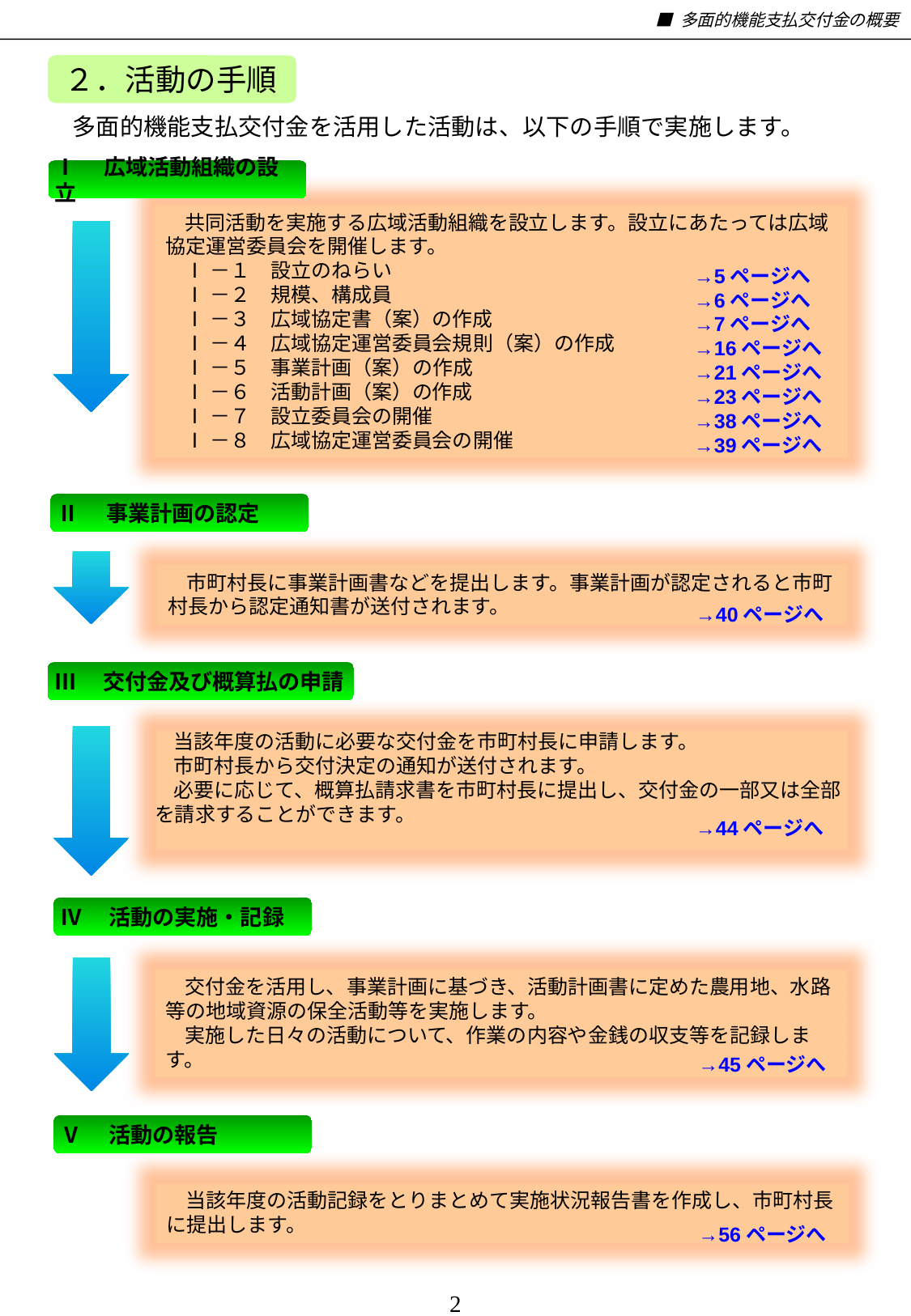

■ 多面的機能支払交付金の概要

２．活動の手順
多面的機能支払交付金を活用した活動は、以下の手順で実施します。
Ⅰ　広域活動組織の設立
共同活動を実施する広域活動組織を設立します。設立にあたっては広域協定運営委員会を開催します。
Ⅰ－１　設立のねらい
Ⅰ－２　規模、構成員
Ⅰ－３　広域協定書（案）の作成
Ⅰ－４　広域協定運営委員会規則（案）の作成
Ⅰ－５　事業計画（案）の作成
Ⅰ－６　活動計画（案）の作成
Ⅰ－７　設立委員会の開催
Ⅰ－８　広域協定運営委員会の開催

→5ページへ
→6ページへ
→7ページへ
→16ページへ
→21ページへ
→23ページへ
→38ページへ
→39ページへ
Ⅱ　事業計画の認定

市町村長に事業計画書などを提出します。事業計画が認定されると市町村長から認定通知書が送付されます。
→40ページへ
Ⅲ　交付金及び概算払の申請

当該年度の活動に必要な交付金を市町村長に申請します。
市町村長から交付決定の通知が送付されます。
必要に応じて、概算払請求書を市町村長に提出し、交付金の一部又は全部を請求することができます。

→44ページへ
Ⅳ　活動の実施・記録

交付金を活用し、事業計画に基づき、活動計画書に定めた農用地、水路等の地域資源の保全活動等を実施します。
実施した日々の活動について、作業の内容や金銭の収支等を記録します。
→45ページへ
Ⅴ　活動の報告
当該年度の活動記録をとりまとめて実施状況報告書を作成し、市町村長に提出します。
→56ページへ
2